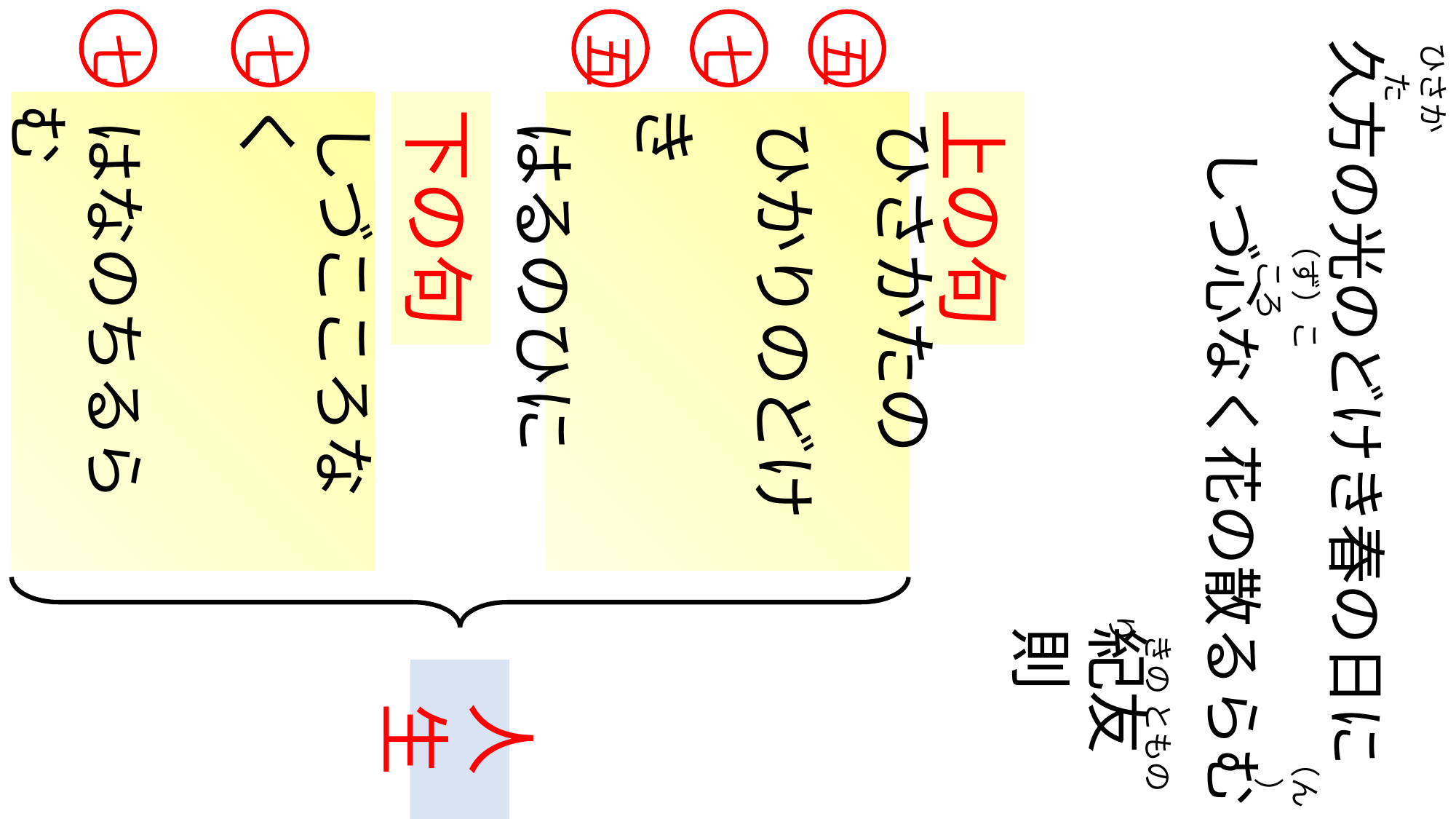

久方の光のどけき春の日に

しづ心なく花の散るらむ
ひさかた
（ん）
  きの とものり

紀友則
（ず）こころ
七
七
下の句

五
五
七

上の句
 ひさかたの
 ひかりのどけき
 はるのひに
 しづこころなく

 はなのちるらむ

人生